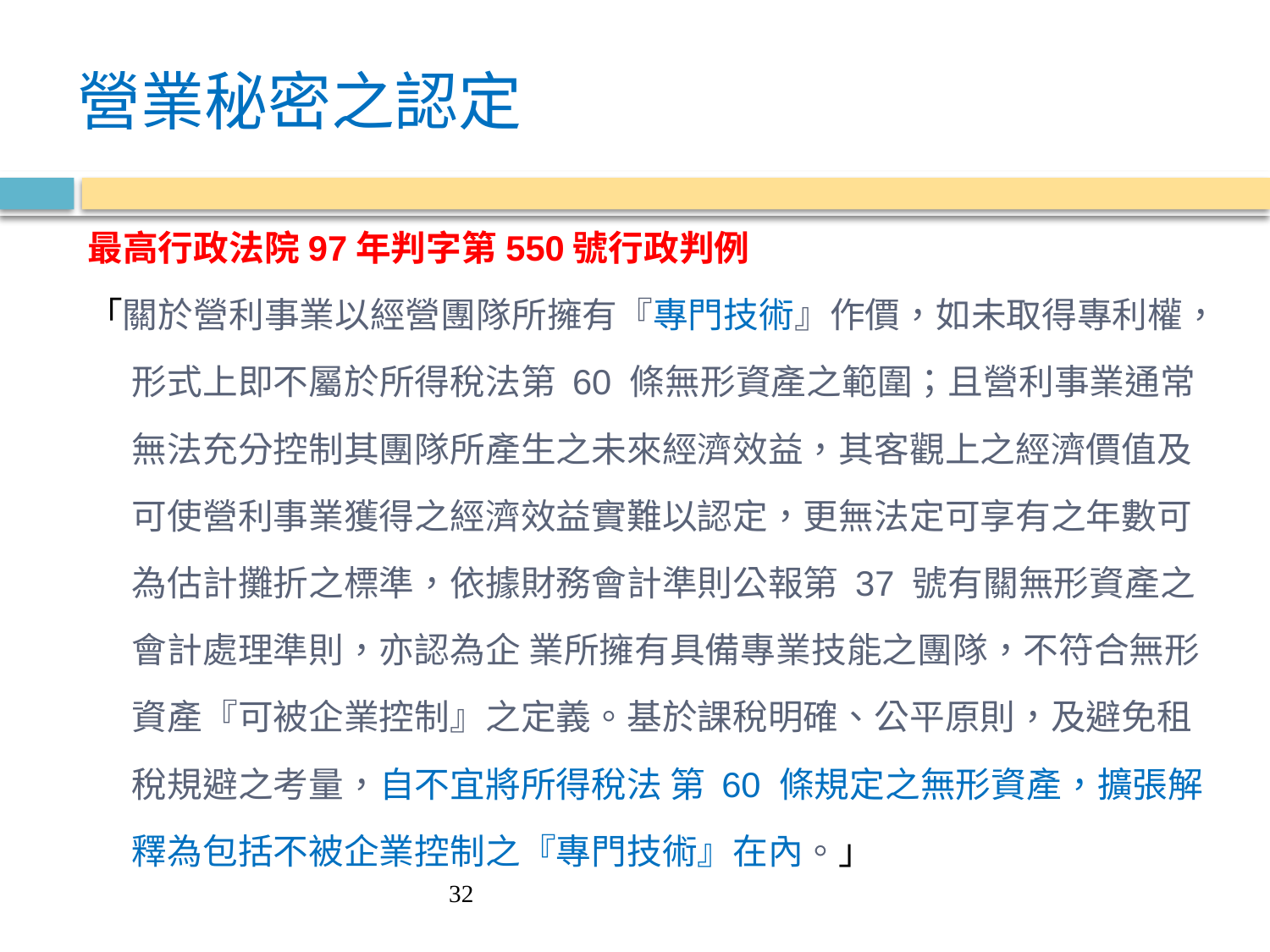

# 營業秘密之認定
最高行政法院97年判字第550號行政判例
「關於營利事業以經營團隊所擁有『專門技術』作價，如未取得專利權，形式上即不屬於所得稅法第 60 條無形資產之範圍；且營利事業通常無法充分控制其團隊所產生之未來經濟效益，其客觀上之經濟價值及可使營利事業獲得之經濟效益實難以認定，更無法定可享有之年數可為估計攤折之標準，依據財務會計準則公報第 37 號有關無形資產之會計處理準則，亦認為企 業所擁有具備專業技能之團隊，不符合無形資產『可被企業控制』之定義。基於課稅明確、公平原則，及避免租稅規避之考量，自不宜將所得稅法 第 60 條規定之無形資產，擴張解釋為包括不被企業控制之『專門技術』在內。」

32